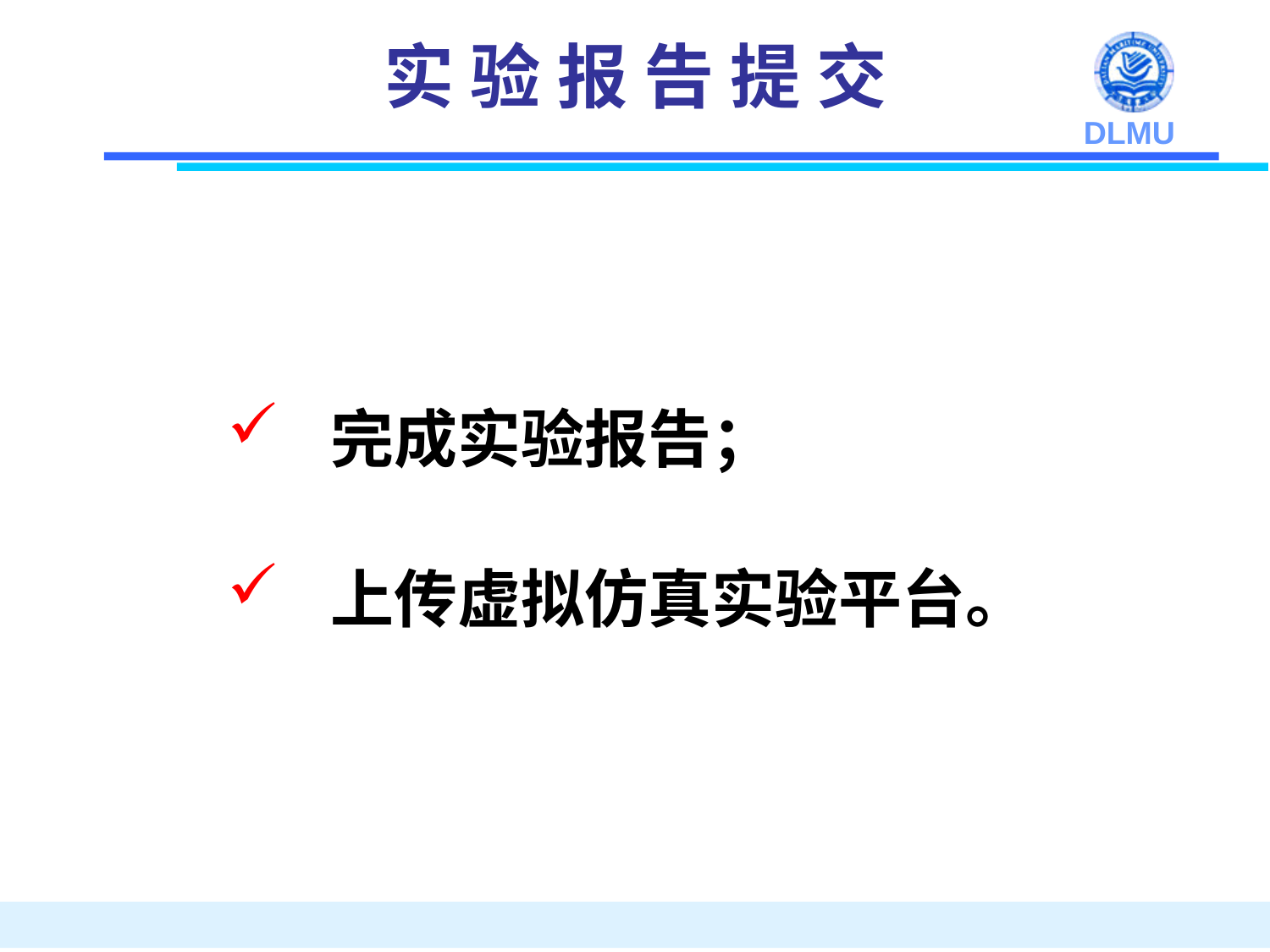

实 验 报 告 提 交
完成实验报告；
上传虚拟仿真实验平台。